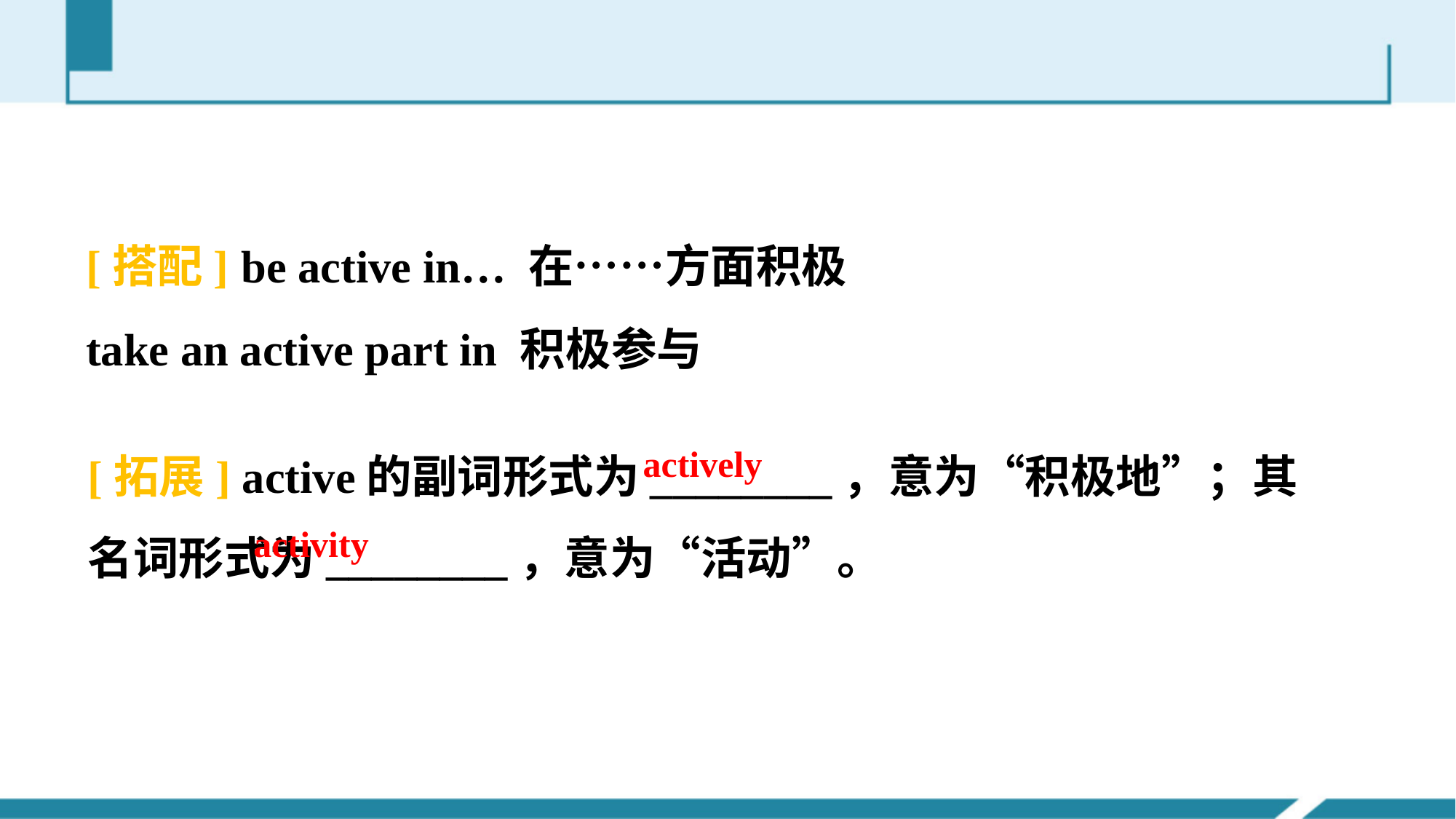

[搭配] be active in… 在……方面积极
take an active part in 积极参与
[拓展] active的副词形式为________，意为“积极地”；其名词形式为________，意为“活动”。
actively
activity